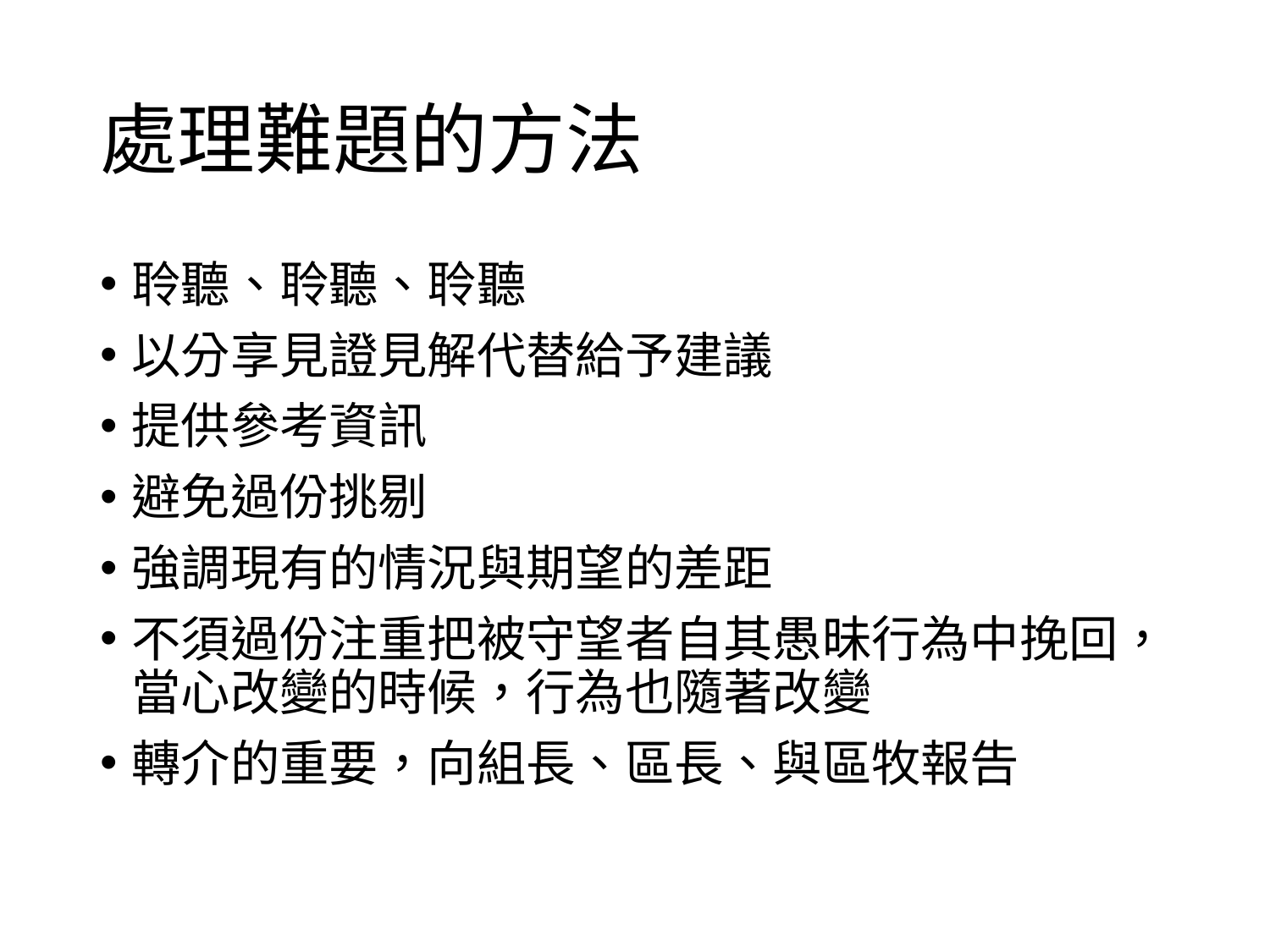

# 處理難題的方法
聆聽、聆聽、聆聽
以分享見證見解代替給予建議
提供參考資訊
避免過份挑剔
強調現有的情況與期望的差距
不須過份注重把被守望者自其愚昧行為中挽回，當心改變的時候，行為也隨著改變
轉介的重要，向組長、區長、與區牧報告